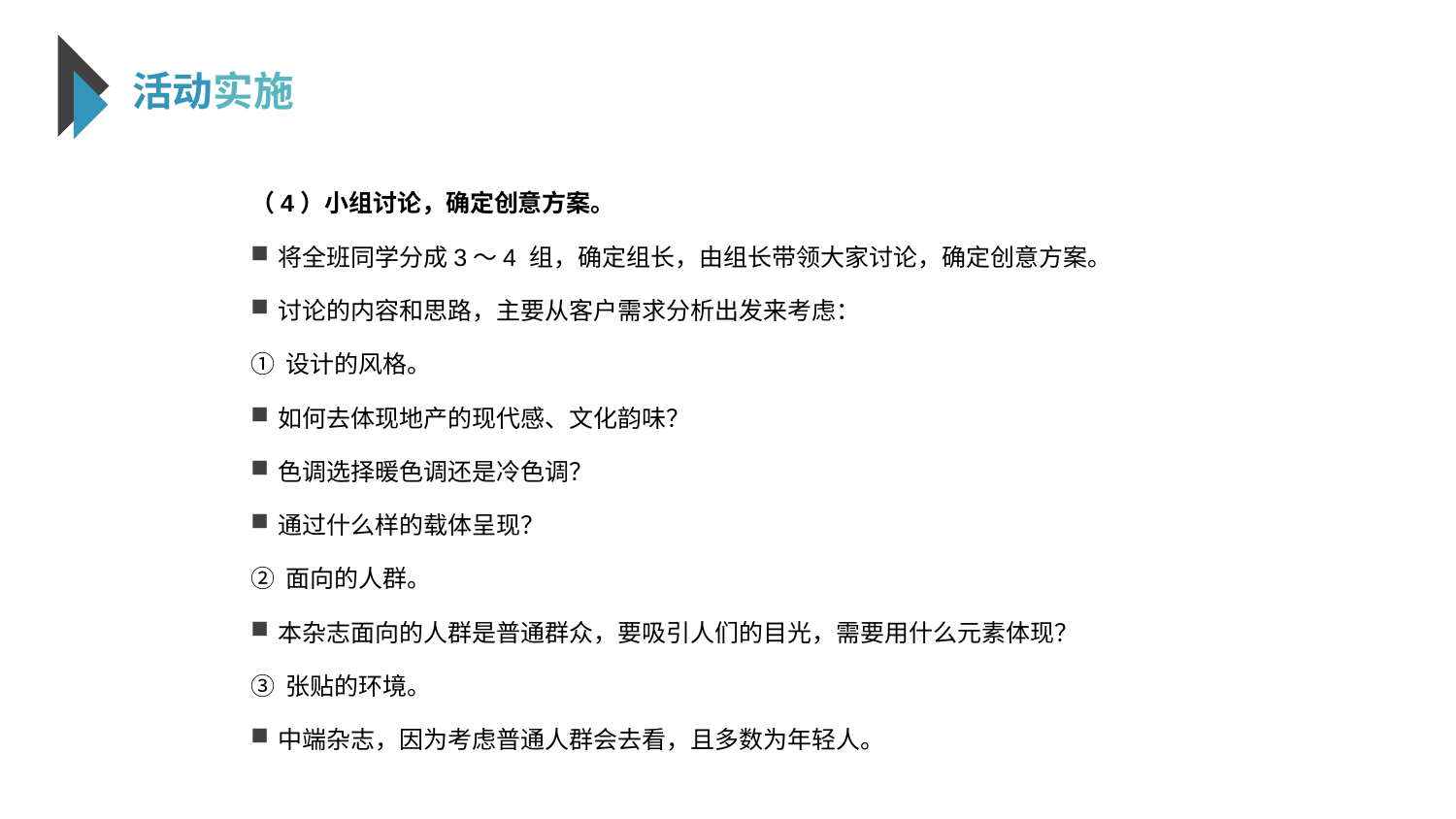

活动实施

（4）小组讨论，确定创意方案。
将全班同学分成3～4 组，确定组长，由组长带领大家讨论，确定创意方案。
讨论的内容和思路，主要从客户需求分析出发来考虑：
① 设计的风格。
如何去体现地产的现代感、文化韵味？
色调选择暖色调还是冷色调？
通过什么样的载体呈现？
② 面向的人群。
本杂志面向的人群是普通群众，要吸引人们的目光，需要用什么元素体现？
③ 张贴的环境。
中端杂志，因为考虑普通人群会去看，且多数为年轻人。